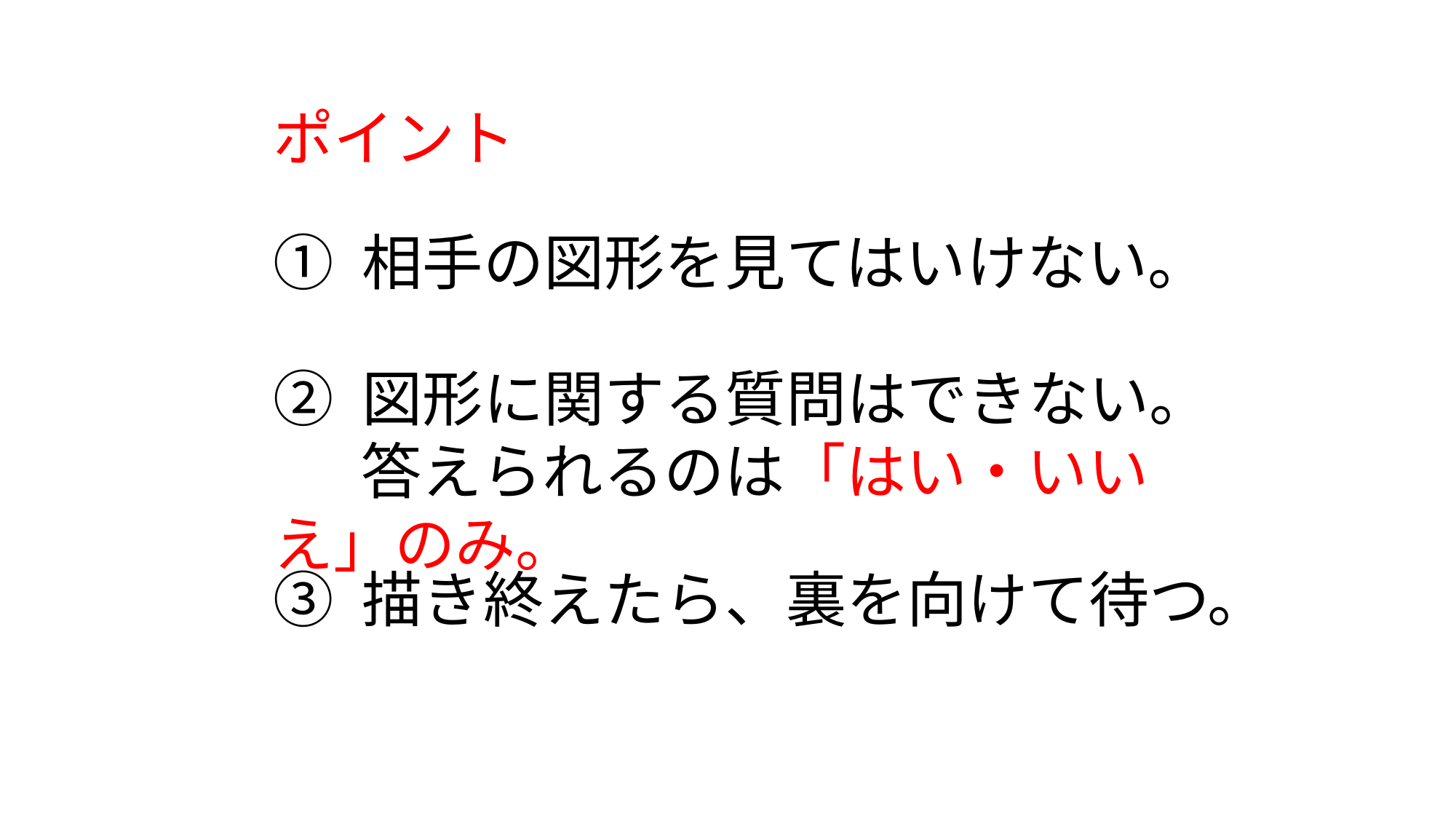

ポイント
① 相手の図形を見てはいけない。

② 図形に関する質問はできない。
　  答えられるのは「はい・いいえ」のみ。

③ 描き終えたら、裏を向けて待つ。